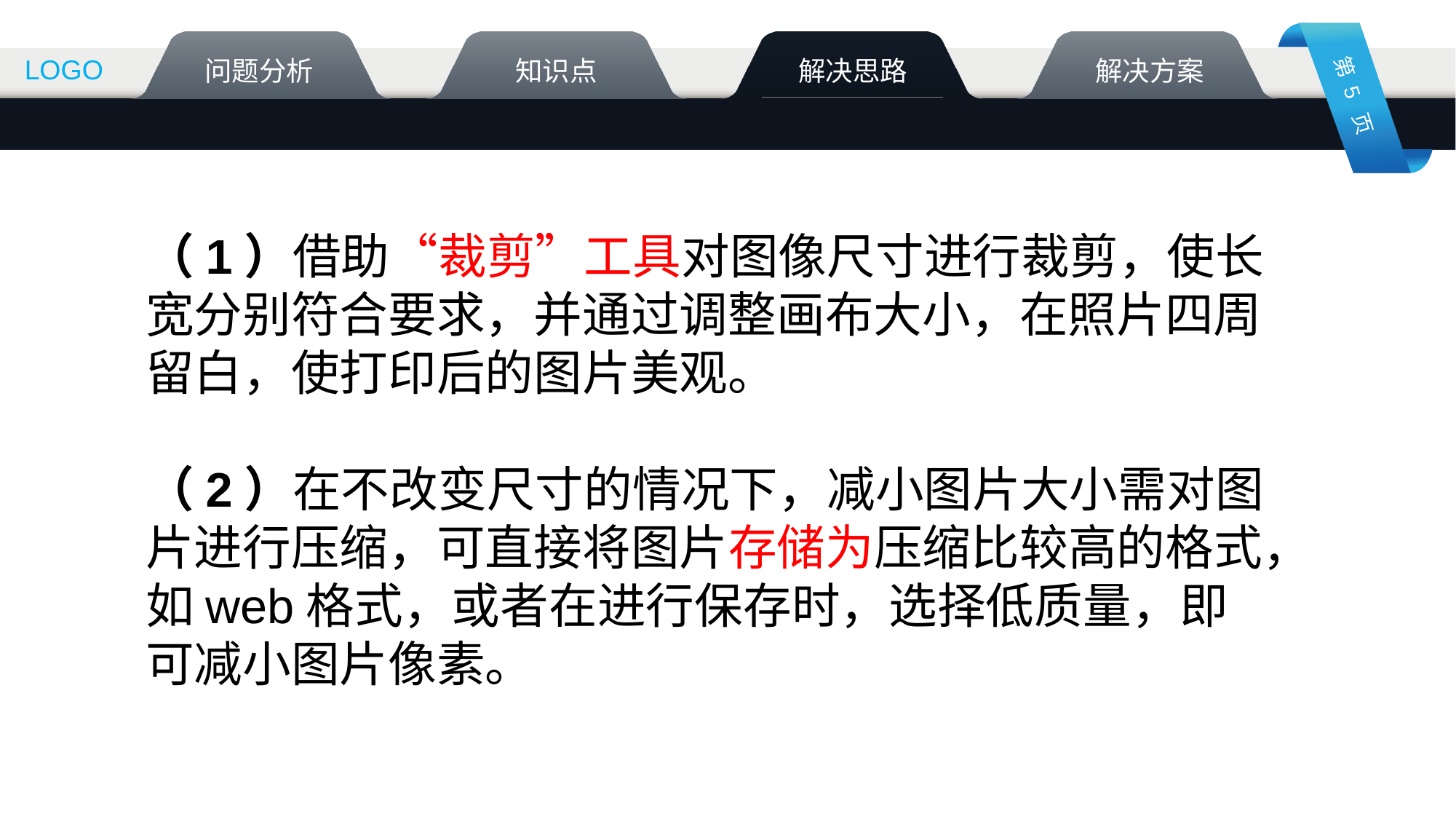

（1）借助“裁剪”工具对图像尺寸进行裁剪，使长宽分别符合要求，并通过调整画布大小，在照片四周留白，使打印后的图片美观。

（2）在不改变尺寸的情况下，减小图片大小需对图片进行压缩，可直接将图片存储为压缩比较高的格式，如web格式，或者在进行保存时，选择低质量，即可减小图片像素。